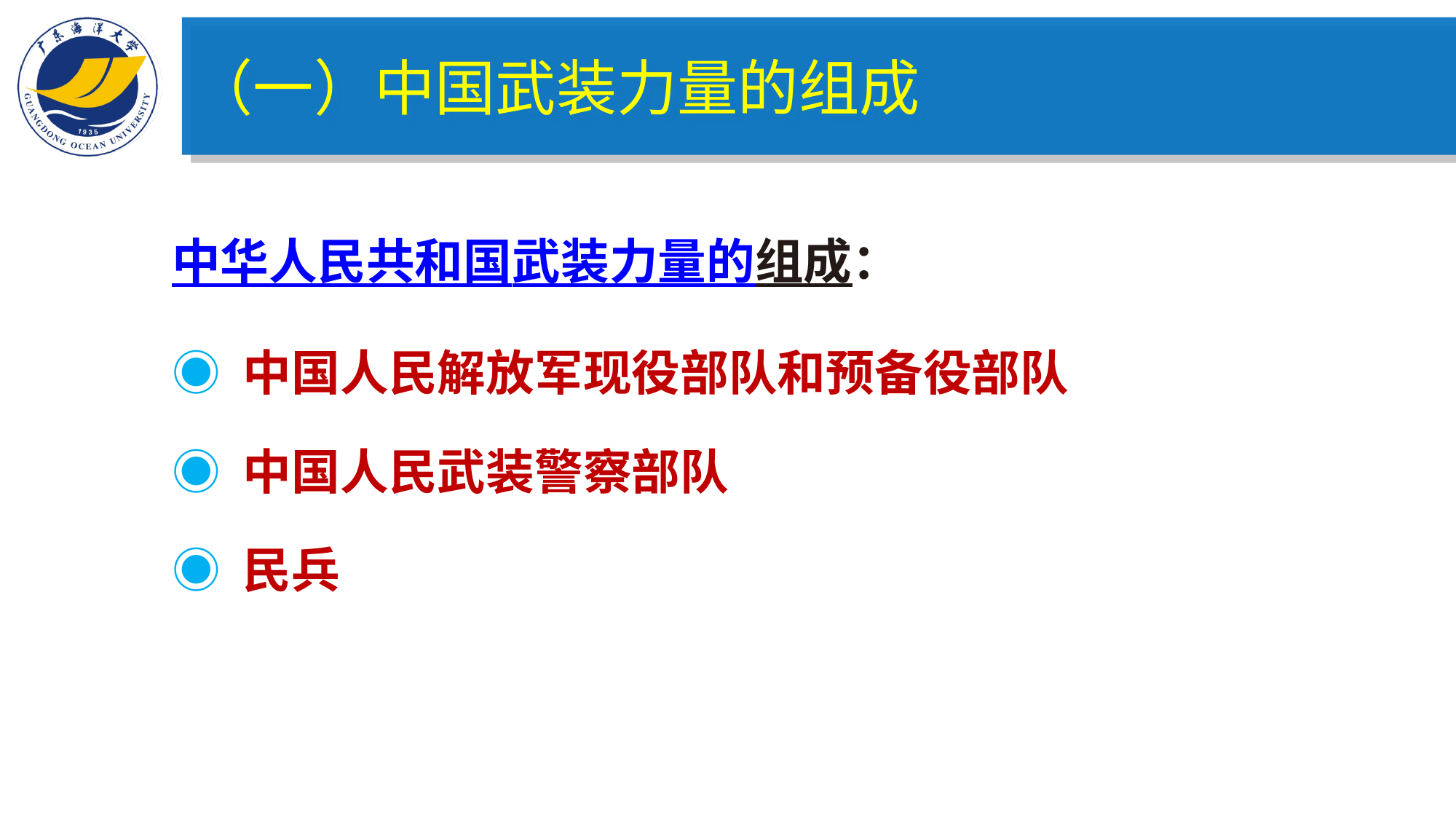

（一）中国武装力量的组成
中华人民共和国武装力量的组成：
◉ 中国人民解放军现役部队和预备役部队
◉ 中国人民武装警察部队
◉ 民兵